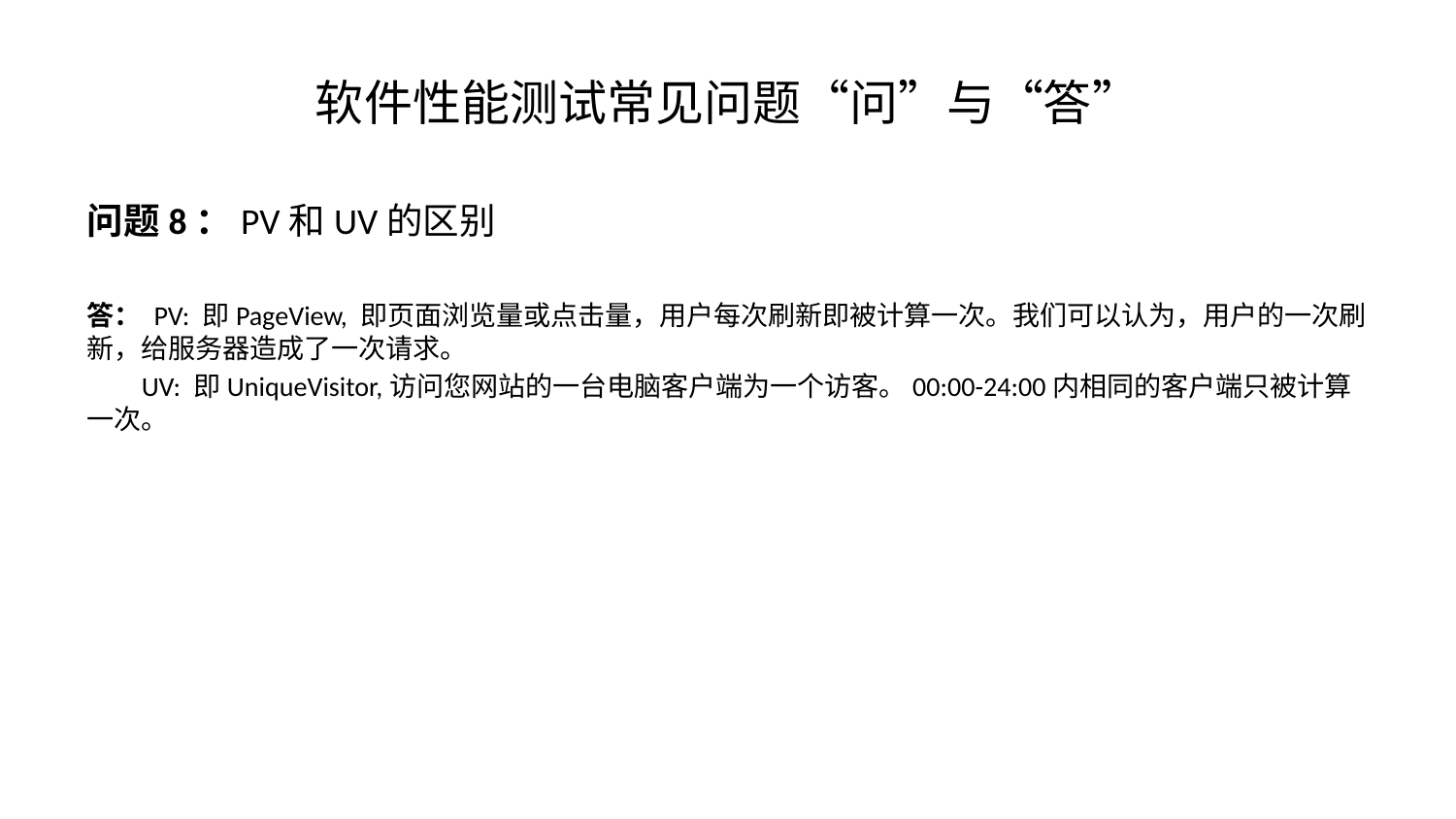

# 软件性能测试常见问题“问”与“答”
问题8：PV和UV的区别

答： PV: 即PageView, 即页面浏览量或点击量，用户每次刷新即被计算一次。我们可以认为，用户的一次刷新，给服务器造成了一次请求。
  UV: 即UniqueVisitor,访问您网站的一台电脑客户端为一个访客。00:00-24:00内相同的客户端只被计算一次。